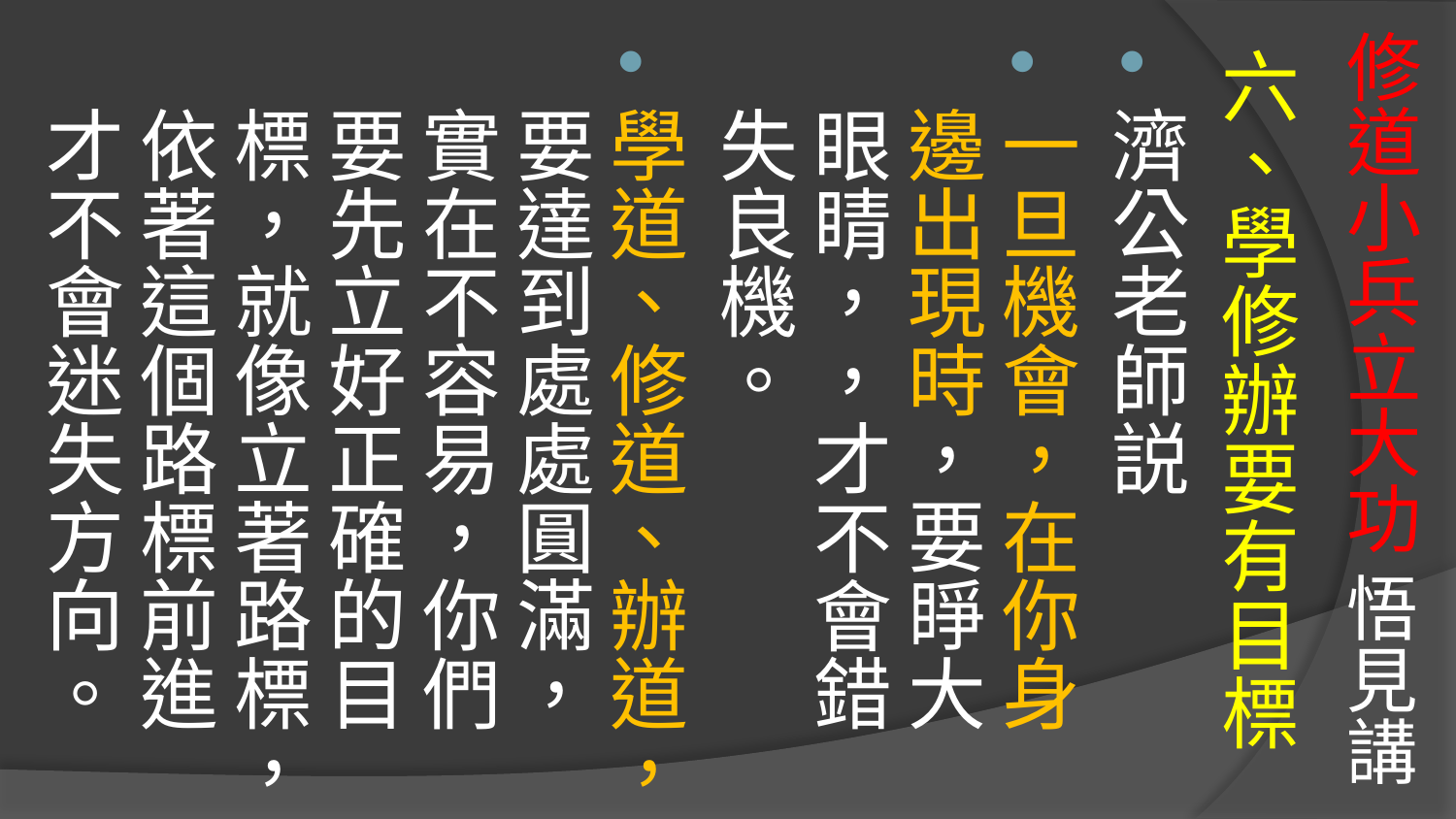

# 修道小兵立大功 悟見講
六、學修辦要有目標
濟公老師説
一旦機會，在你身邊出現時，要睜大眼睛，，才不會錯失良機。
學道、修道、辦道，要達到處處圓滿，實在不容易，你們要先立好正確的目標，就像立著路標，依著這個路標前進才不會迷失方向。